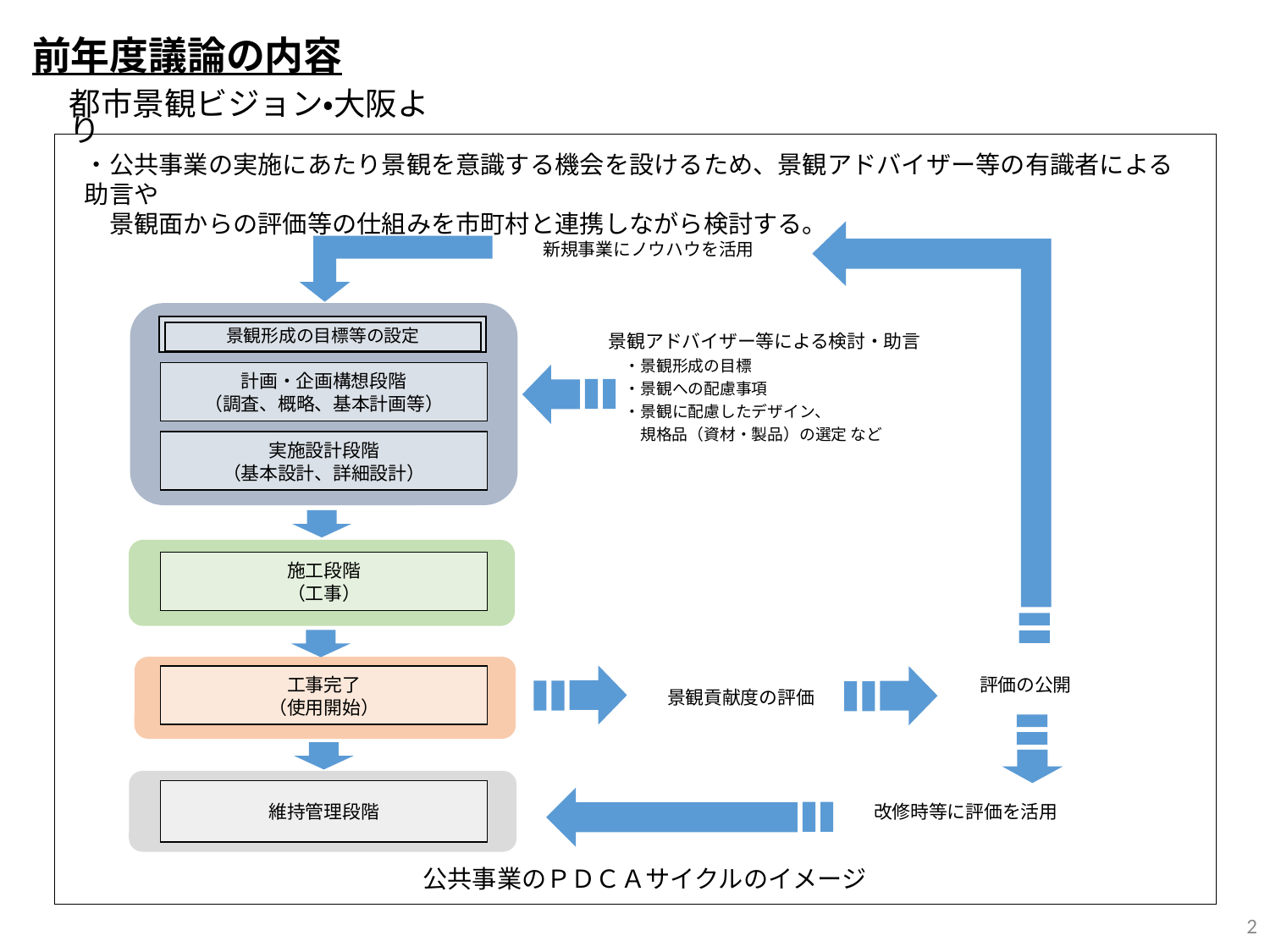

前年度議論の内容
都市景観ビジョン・大阪より

・公共事業の実施にあたり景観を意識する機会を設けるため、景観アドバイザー等の有識者による助言や
　景観面からの評価等の仕組みを市町村と連携しながら検討する。
新規事業にノウハウを活用

景観形成の目標等の設定

景観アドバイザー等による検討・助言
・景観形成の目標
・景観への配慮事項
・景観に配慮したデザイン、
規格品（資材・製品）の選定 など
計画・企画構想段階
（調査、概略、基本計画等）

実施設計段階
（基本設計、詳細設計）

施工段階
（工事）

工事完了
（使用開始）

評価の公開
景観貢献度の評価

維持管理段階

改修時等に評価を活用

公共事業のＰＤＣＡサイクルのイメージ
2